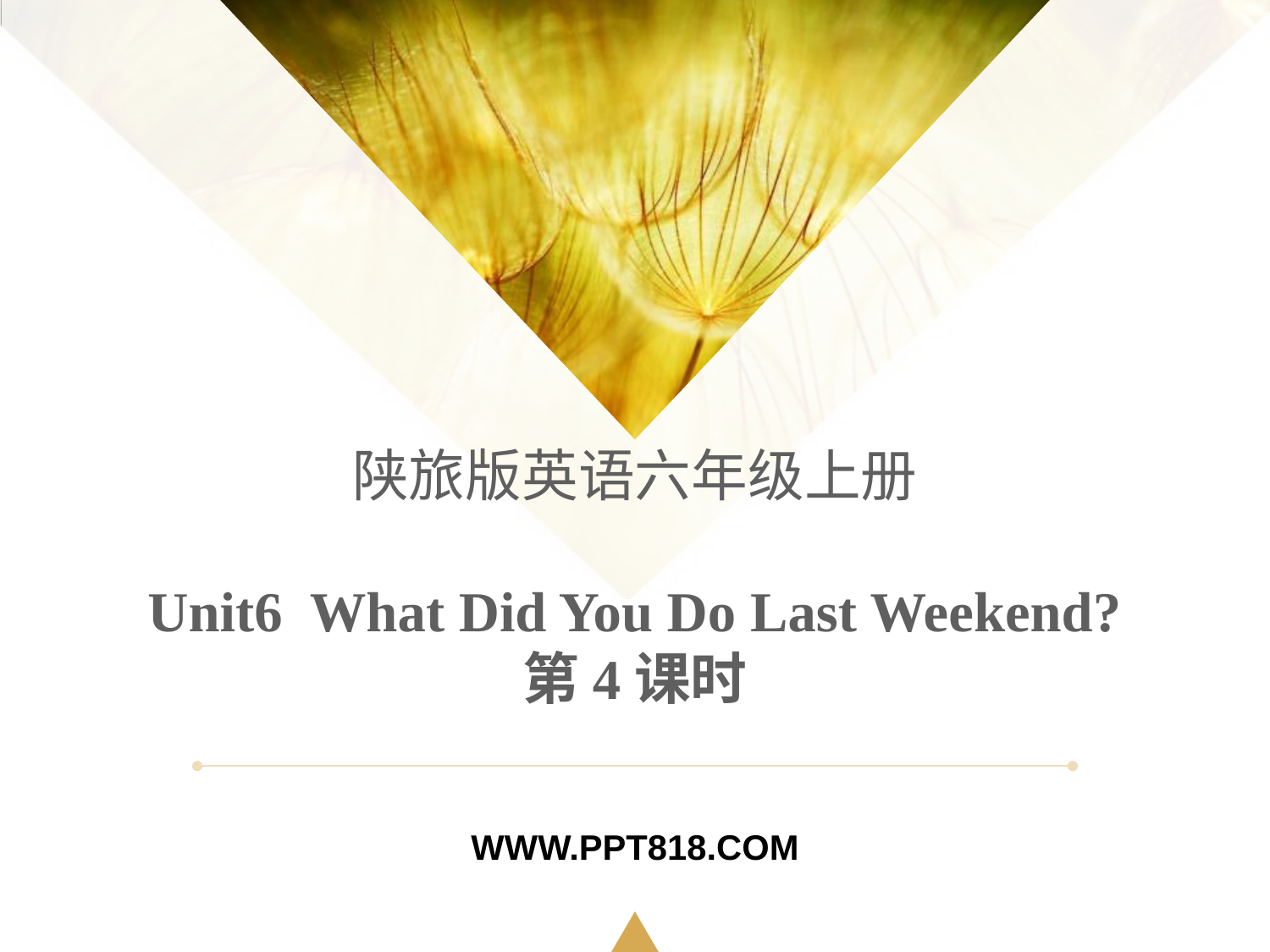

陕旅版英语六年级上册

Unit6  What Did You Do Last Weekend?
第4课时
WWW.PPT818.COM